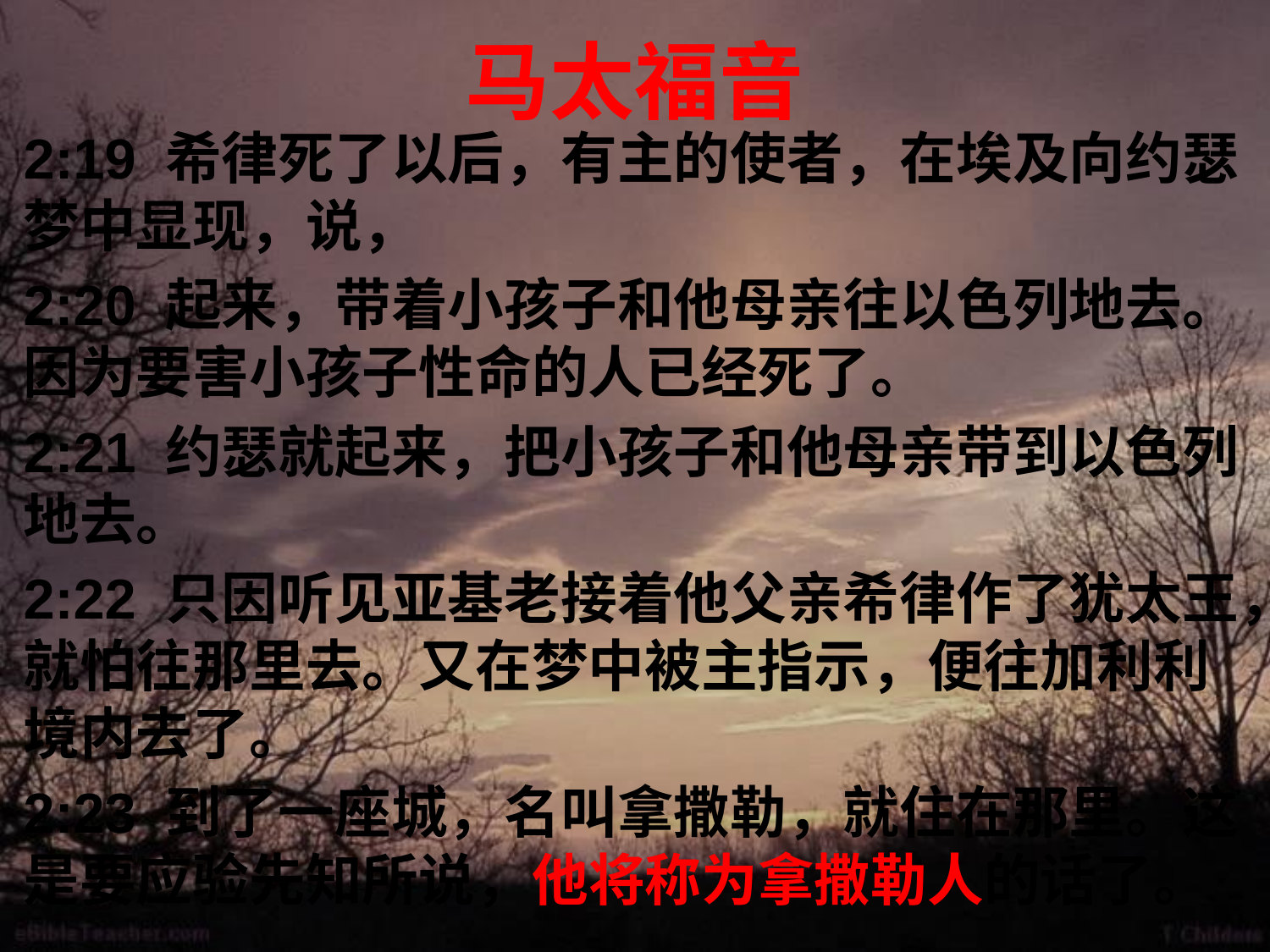

# 马太福音
2:19 希律死了以后，有主的使者，在埃及向约瑟梦中显现，说，
2:20 起来，带着小孩子和他母亲往以色列地去。因为要害小孩子性命的人已经死了。
2:21 约瑟就起来，把小孩子和他母亲带到以色列地去。
2:22 只因听见亚基老接着他父亲希律作了犹太王，就怕往那里去。又在梦中被主指示，便往加利利境内去了。
2:23 到了一座城，名叫拿撒勒，就住在那里。这是要应验先知所说，他将称为拿撒勒人的话了。